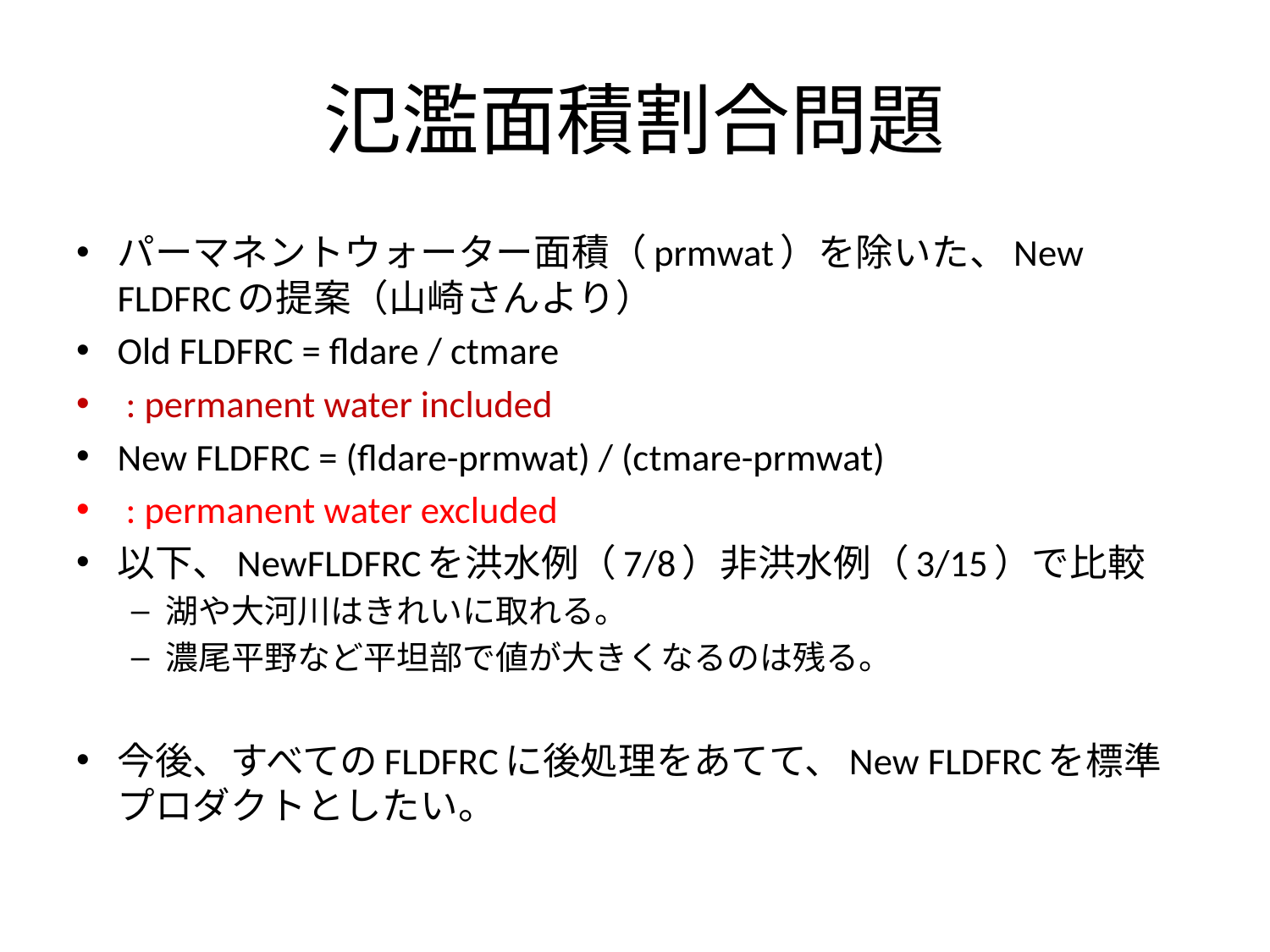

# 氾濫面積割合問題
パーマネントウォーター面積（prmwat）を除いた、New FLDFRCの提案（山崎さんより）
Old FLDFRC = fldare / ctmare
 : permanent water included
New FLDFRC = (fldare-prmwat) / (ctmare-prmwat)
 : permanent water excluded
以下、NewFLDFRCを洪水例（7/8）非洪水例（3/15）で比較
湖や大河川はきれいに取れる。
濃尾平野など平坦部で値が大きくなるのは残る。

今後、すべてのFLDFRCに後処理をあてて、New FLDFRCを標準プロダクトとしたい。